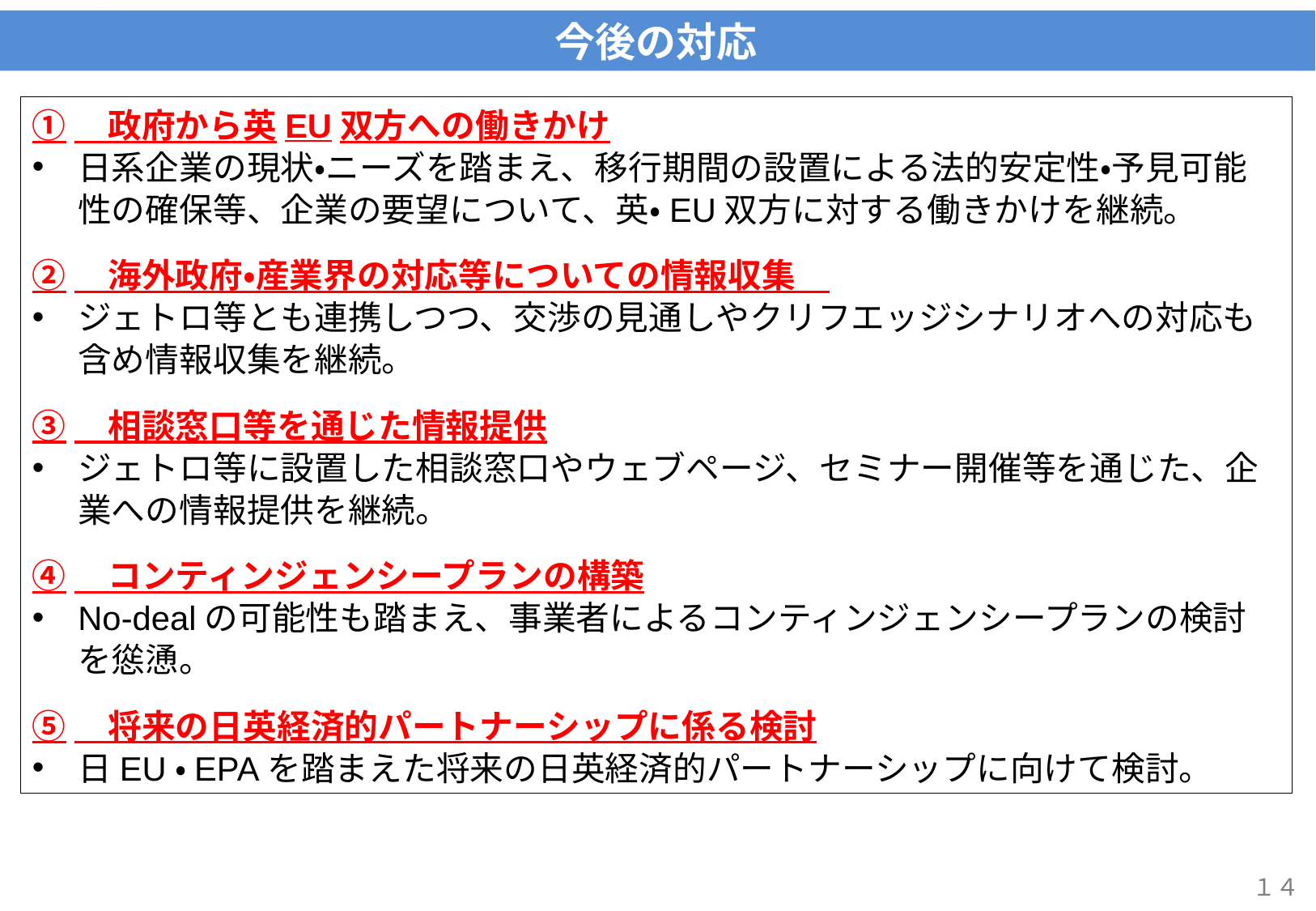

今後の対応
①　政府から英EU双方への働きかけ
日系企業の現状・ニーズを踏まえ、移行期間の設置による法的安定性・予見可能性の確保等、企業の要望について、英・EU双方に対する働きかけを継続。

②　海外政府・産業界の対応等についての情報収集
ジェトロ等とも連携しつつ、交渉の見通しやクリフエッジシナリオへの対応も含め情報収集を継続。

③　相談窓口等を通じた情報提供
ジェトロ等に設置した相談窓口やウェブページ、セミナー開催等を通じた、企業への情報提供を継続。

④　コンティンジェンシープランの構築
No-dealの可能性も踏まえ、事業者によるコンティンジェンシープランの検討を慫慂。

⑤　将来の日英経済的パートナーシップに係る検討
日EU・EPAを踏まえた将来の日英経済的パートナーシップに向けて検討。
１４